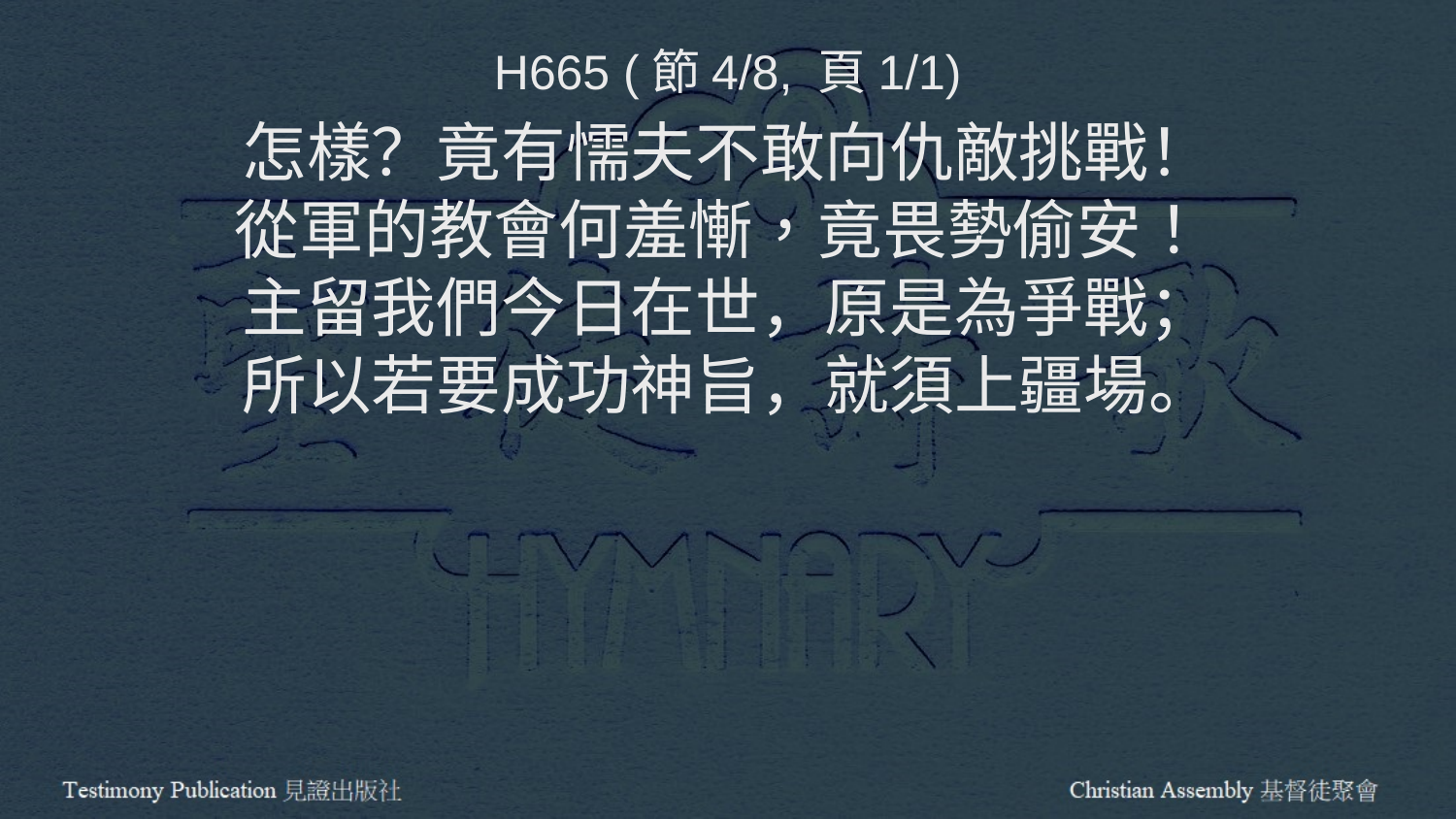

H665 (節4/8, 頁1/1)
怎樣？竟有懦夫不敢向仇敵挑戰！
從軍的教會何羞慚，竟畏勢偷安！
主留我們今日在世，原是為爭戰；
所以若要成功神旨，就須上疆場。